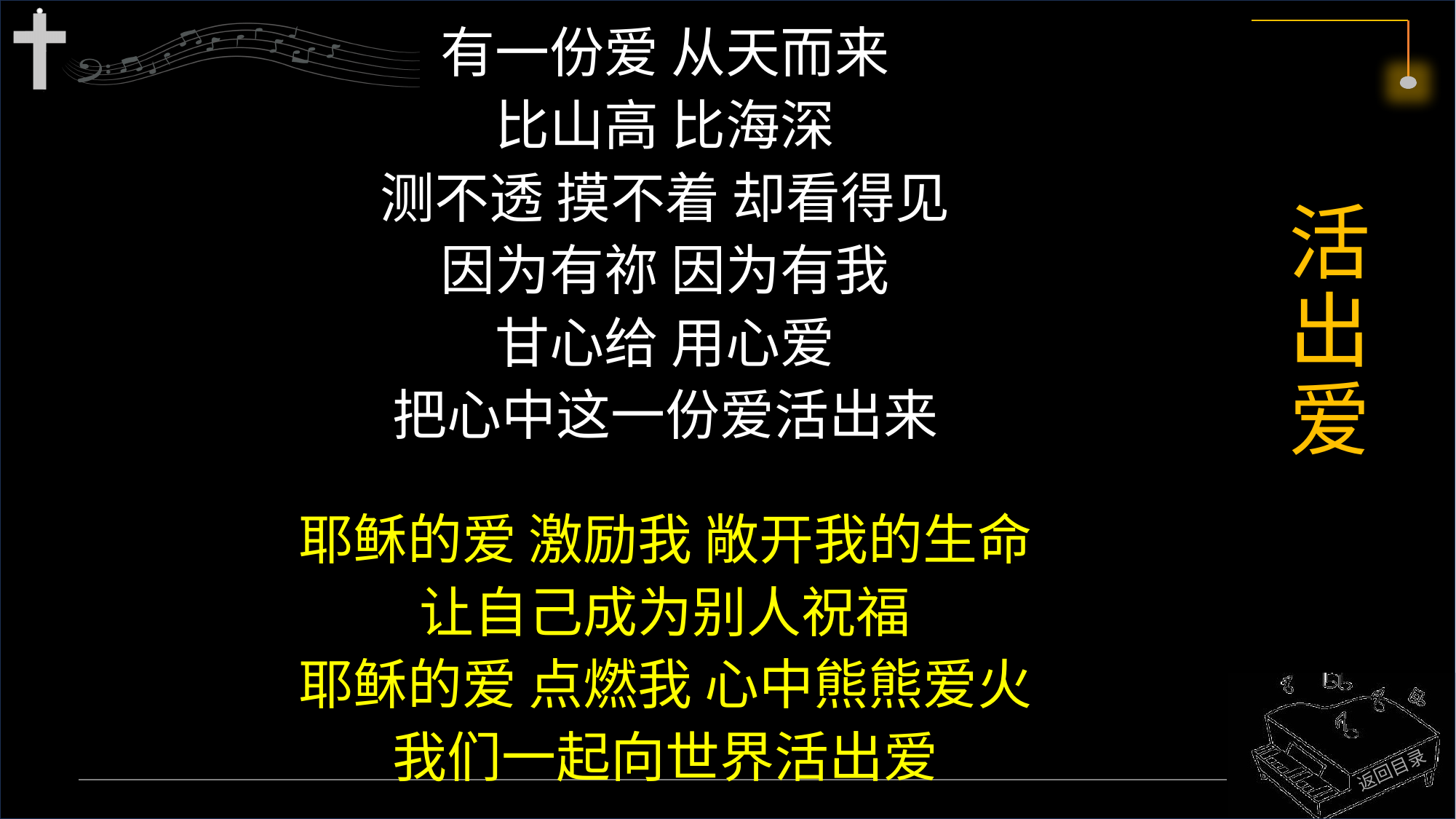

有一份爱 从天而来
比山高 比海深
测不透 摸不着 却看得见
因为有祢 因为有我
甘心给 用心爱
把心中这一份爱活出来

耶稣的爱 激励我 敞开我的生命
让自己成为别人祝福
耶稣的爱 点燃我 心中熊熊爱火
我们一起向世界活出爱
# 活出爱